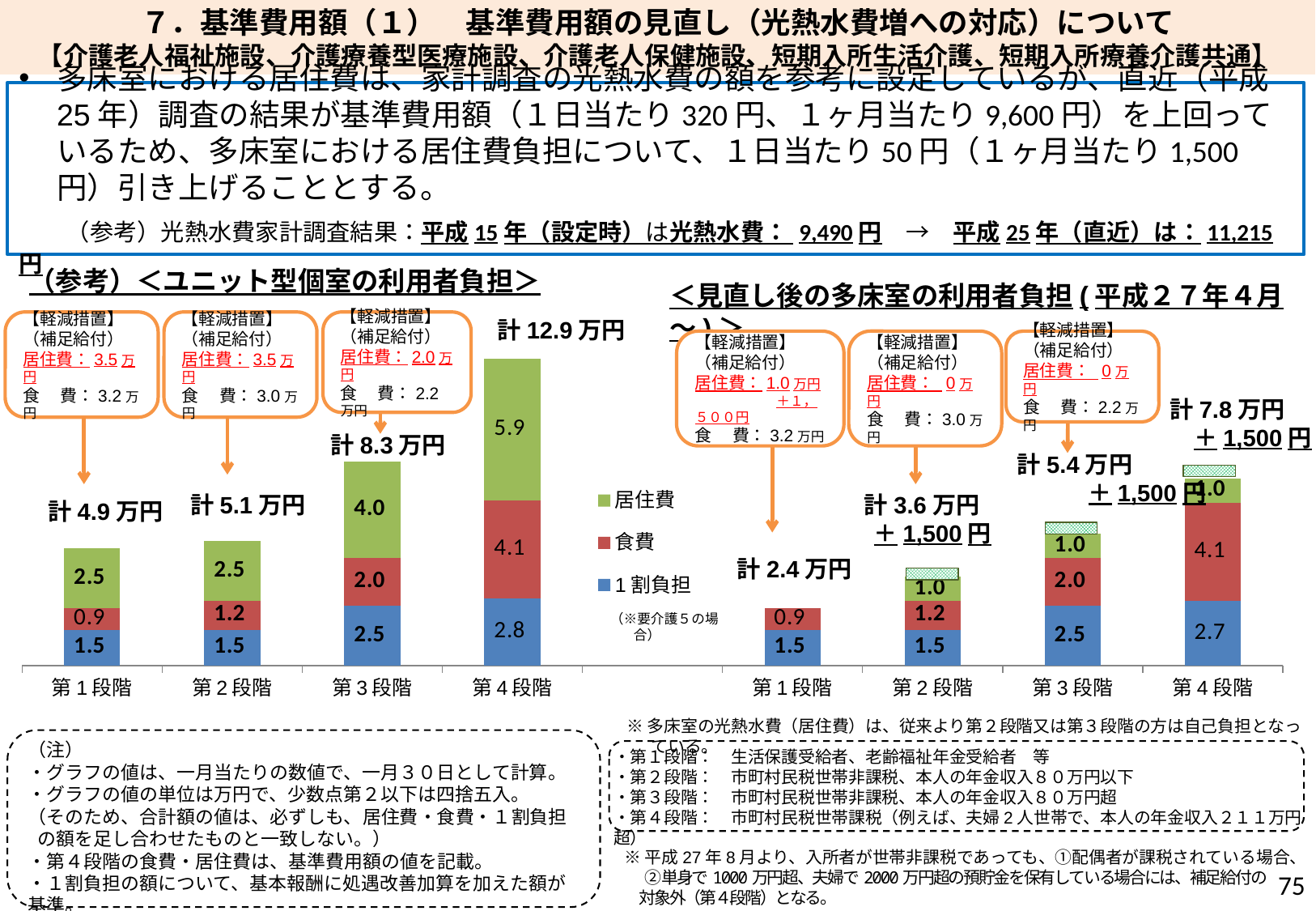

７．基準費用額（１）　基準費用額の見直し（光熱水費増への対応）について
【介護老人福祉施設、介護療養型医療施設、介護老人保健施設、短期入所生活介護、短期入所療養介護共通】
多床室における居住費は、家計調査の光熱水費の額を参考に設定しているが、直近（平成25年）調査の結果が基準費用額（１日当たり320円、１ヶ月当たり9,600円）を上回っているため、多床室における居住費負担について、１日当たり50円（１ヶ月当たり1,500円）引き上げることとする。

　　（参考）光熱水費家計調査結果：平成15年（設定時）は光熱水費： 9,490円　→　平成25年（直近）は：11,215円
（参考）＜ユニット型個室の利用者負担＞
＜見直し後の多床室の利用者負担(平成２７年４月～)＞
計12.9万円
計8.3万円
計5.1万円
計4.9万円
【軽減措置】
（補足給付）
居住費：3.5万円
食　 費：3.2万円
【軽減措置】
（補足給付）
居住費：3.5万円
食　 費：3.0万円
【軽減措置】
（補足給付）
居住費：2.0万円
食　 費：2.2万円

### Chart

| Category | 1割負担 | 食費 | 居住費 |
|---|---|---|---|
| 第1段階 | 1.5 | 0.9 | 2.5 |
| 第2段階 | 1.5 | 1.2 | 2.5 |
| 第3段階 | 2.5 | 2.0 | 4.0 |
| 第4段階 | 2.8 | 4.1 | 5.9 |
|  | None | None | None |
| 第1段階 | 1.5 | 0.9 | None |
| 第2段階 | 1.5 | 1.2 | 1.0 |
| 第3段階 | 2.5 | 2.0 | 1.0 |
| 第4段階 | 2.7 | 4.1 | 1.0 |
【軽減措置】
（補足給付）
居住費：1.0万円
　　　　　　＋１，５００円
食　 費：3.2万円
【軽減措置】
（補足給付）
居住費：  0万円
食　 費：3.0万円
【軽減措置】
（補足給付）
居住費：  0万円
食　 費：2.2万円
計7.8万円
　＋1,500円
　　計5.4万円
　　　　　＋1,500円

　計3.6万円
     ＋1,500円
計2.4万円

（※要介護５の場合）
※多床室の光熱水費（居住費）は、従来より第２段階又は第３段階の方は自己負担となっている。

（注）
・グラフの値は、一月当たりの数値で、一月３０日として計算。
・グラフの値の単位は万円で、少数点第２以下は四捨五入。
（そのため、合計額の値は、必ずしも、居住費・食費・１割負担の額を足し合わせたものと一致しない。）
・第４段階の食費・居住費は、基準費用額の値を記載。
・１割負担の額について、基本報酬に処遇改善加算を加えた額が基準。

・第１段階：　生活保護受給者、老齢福祉年金受給者　等
・第２段階：　市町村民税世帯非課税、本人の年金収入８０万円以下
・第３段階：　市町村民税世帯非課税、本人の年金収入８０万円超
・第４段階：　市町村民税世帯課税（例えば、夫婦2人世帯で、本人の年金収入２１１万円超）

※平成27年8月より、入所者が世帯非課税であっても、①配偶者が課税されている場合、
　 ②単身で1000万円超、夫婦で2000万円超の預貯金を保有している場合には、補足給付の
　対象外（第４段階）となる。
75